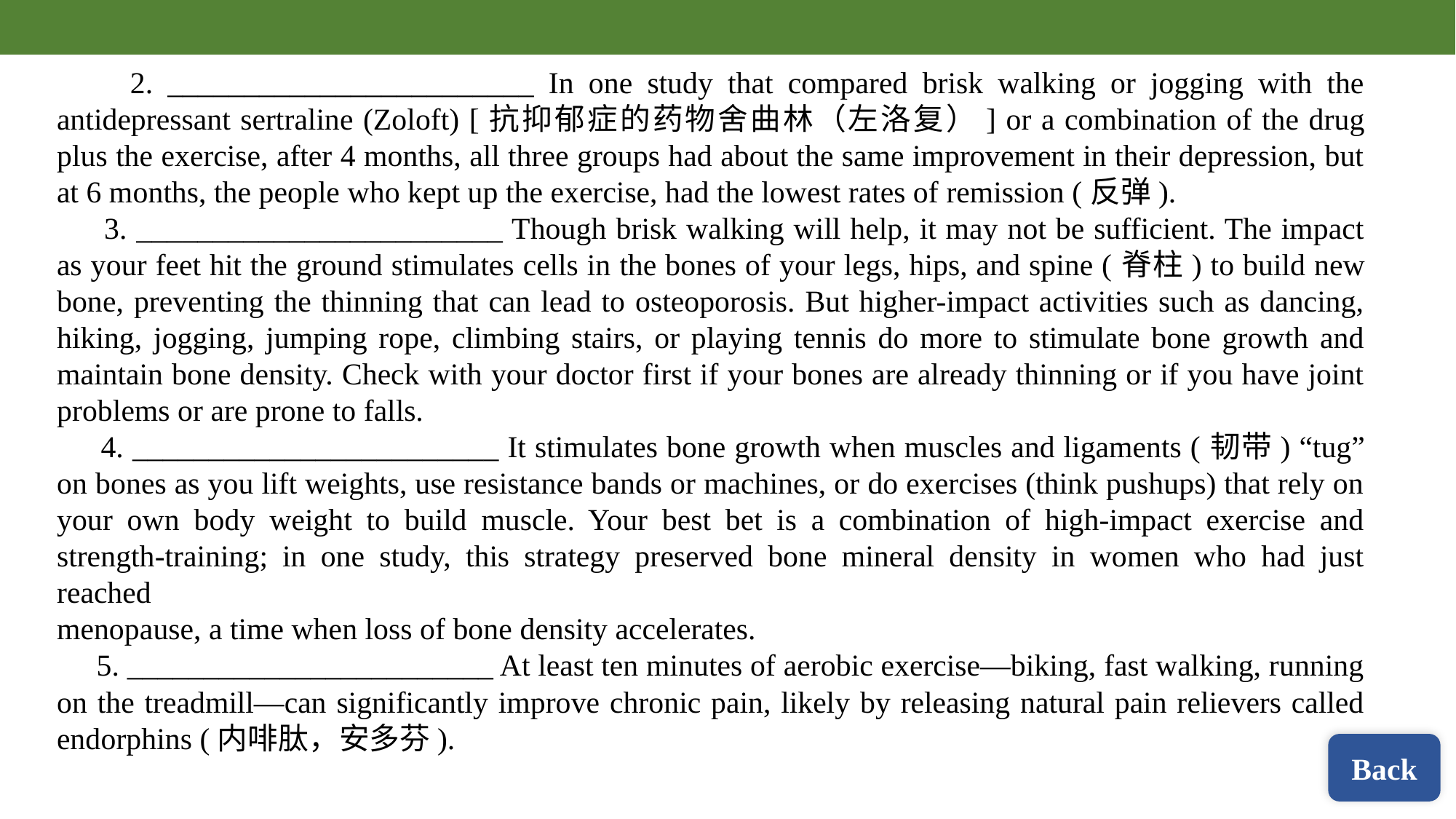

2. ________________________ In one study that compared brisk walking or jogging with the antidepressant sertraline (Zoloft) [抗抑郁症的药物舍曲林（左洛复）] or a combination of the drug plus the exercise, after 4 months, all three groups had about the same improvement in their depression, but at 6 months, the people who kept up the exercise, had the lowest rates of remission (反弹).
     3. ________________________ Though brisk walking will help, it may not be sufficient. The impact as your feet hit the ground stimulates cells in the bones of your legs, hips, and spine (脊柱) to build new bone, preventing the thinning that can lead to osteoporosis. But higher-impact activities such as dancing, hiking, jogging, jumping rope, climbing stairs, or playing tennis do more to stimulate bone growth and maintain bone density. Check with your doctor first if your bones are already thinning or if you have joint problems or are prone to falls.
     4. ________________________ It stimulates bone growth when muscles and ligaments (韧带) “tug” on bones as you lift weights, use resistance bands or machines, or do exercises (think pushups) that rely on your own body weight to build muscle. Your best bet is a combination of high-impact exercise and strength-training; in one study, this strategy preserved bone mineral density in women who had just reached
menopause, a time when loss of bone density accelerates.
     5. ________________________ At least ten minutes of aerobic exercise—biking, fast walking, running on the treadmill—can significantly improve chronic pain, likely by releasing natural pain relievers called endorphins (内啡肽，安多芬).
Back